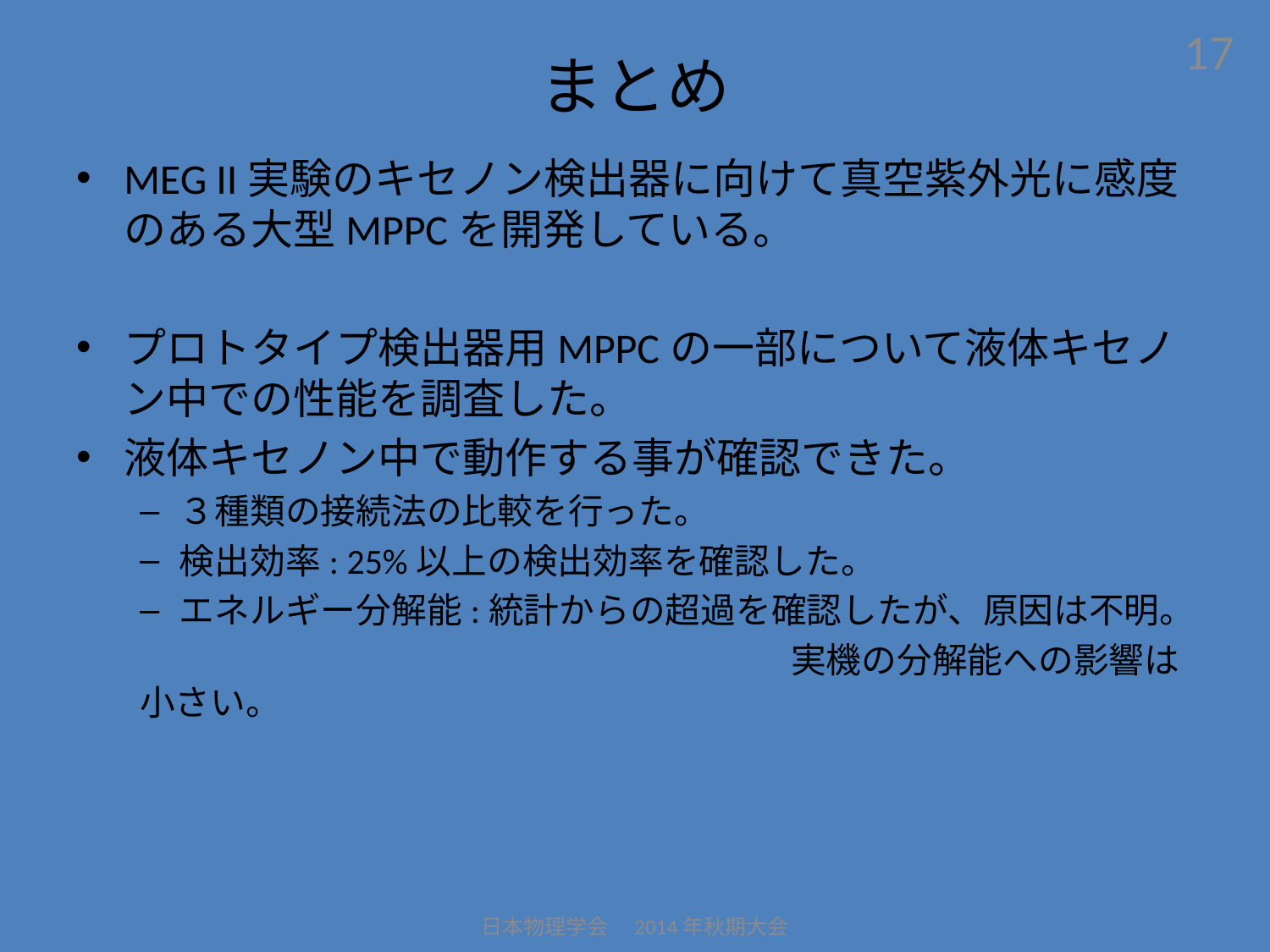

# まとめ
17
MEG II実験のキセノン検出器に向けて真空紫外光に感度のある大型MPPCを開発している。

プロトタイプ検出器用MPPCの一部について液体キセノン中での性能を調査した。
液体キセノン中で動作する事が確認できた。
３種類の接続法の比較を行った。
検出効率: 25%以上の検出効率を確認した。
エネルギー分解能:統計からの超過を確認したが、原因は不明。
					 実機の分解能への影響は小さい。

日本物理学会　2014年秋期大会